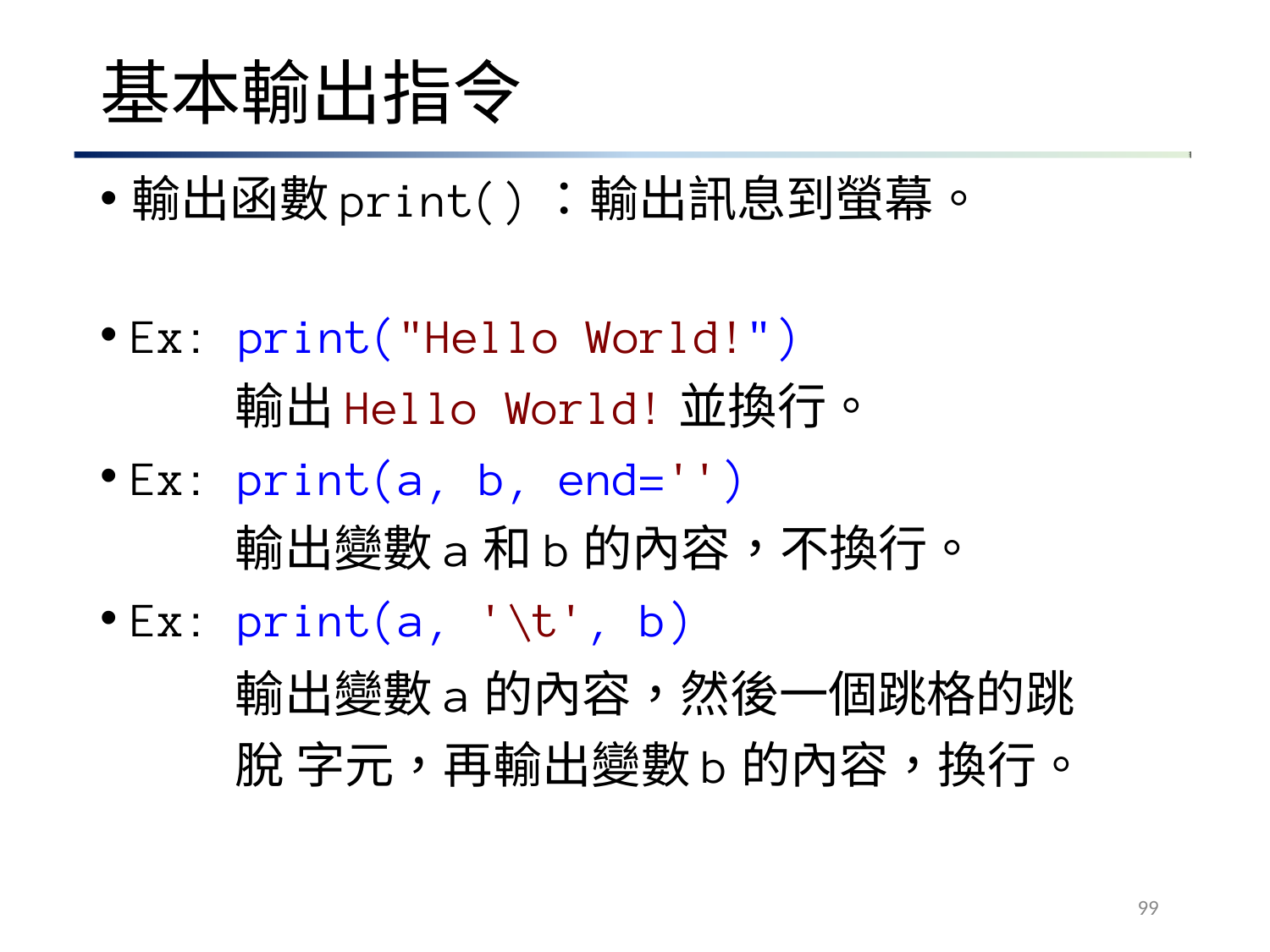

# 基本輸出指令
輸出函數print()：輸出訊息到螢幕。

Ex: print("Hello World!")
輸出Hello World!並換行。
Ex: print(a, b, end='')
輸出變數a和b的內容，不換行。
Ex: print(a, '\t', b)
輸出變數a的內容，然後一個跳格的跳脫 字元，再輸出變數b的內容，換行。
99